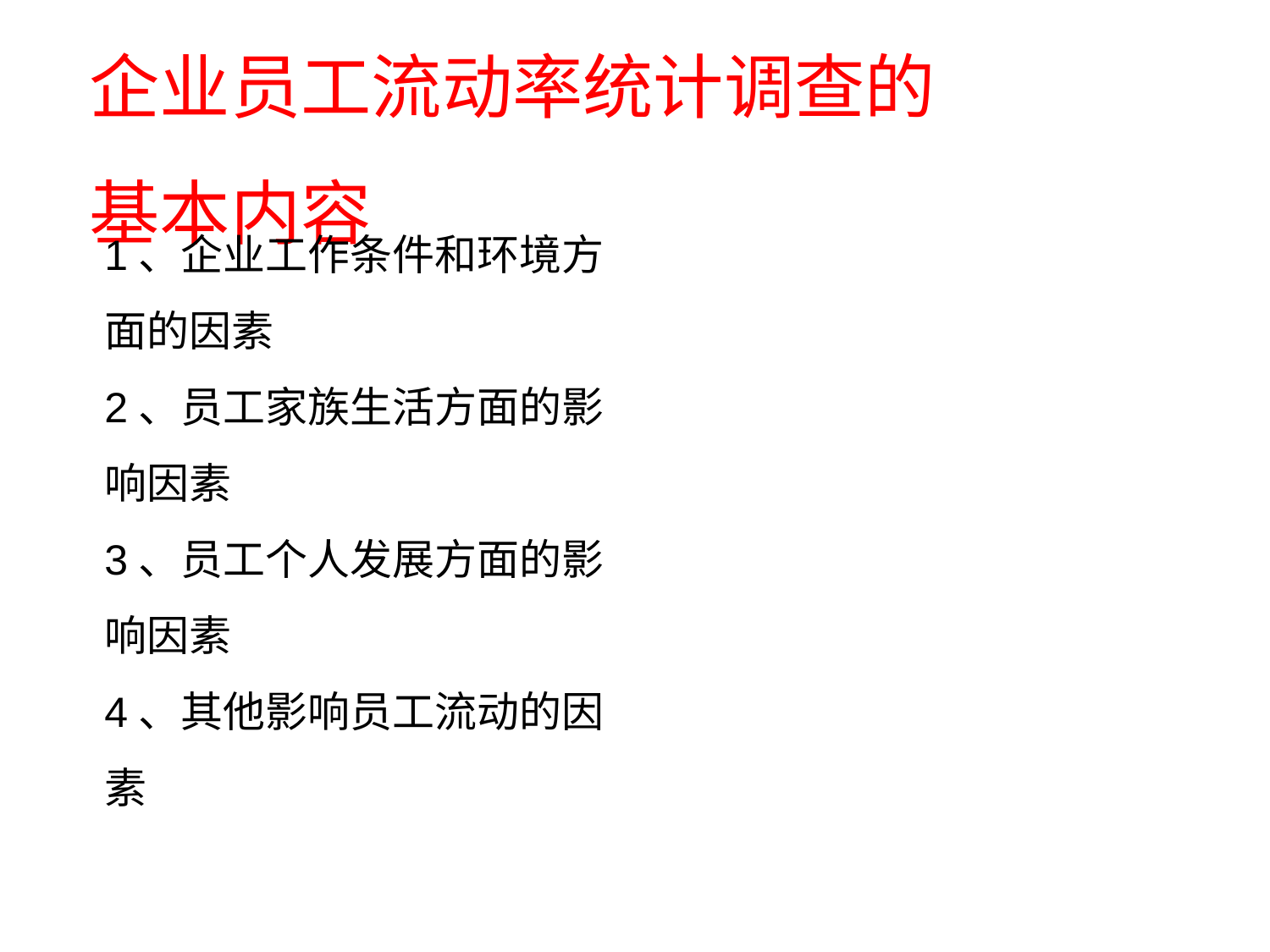

# 企业员工流动率统计调查的基本内容
1、企业工作条件和环境方面的因素
2、员工家族生活方面的影响因素
3、员工个人发展方面的影响因素
4、其他影响员工流动的因素